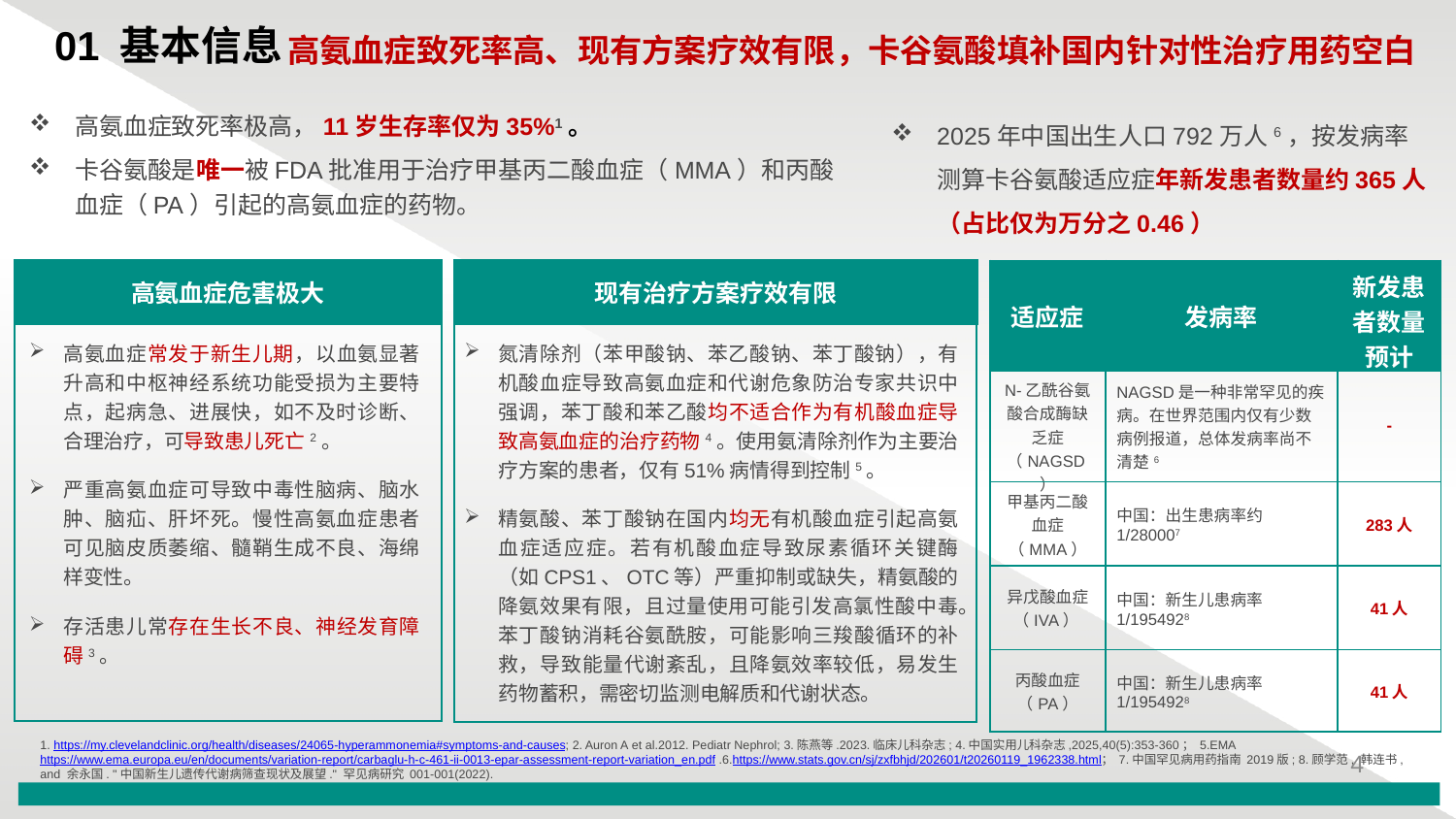

01 基本信息
高氨血症致死率高、现有方案疗效有限，卡谷氨酸填补国内针对性治疗用药空白
高氨血症致死率极高，11岁生存率仅为35%1。
卡谷氨酸是唯一被FDA批准用于治疗甲基丙二酸血症（MMA）和丙酸血症（PA）引起的高氨血症的药物。
2025年中国出生人口792万人6，按发病率测算卡谷氨酸适应症年新发患者数量约365人（占比仅为万分之0.46）
高氨血症危害极大
现有治疗方案疗效有限
| 适应症 | 发病率 | 新发患者数量预计 |
| --- | --- | --- |
| N-乙酰谷氨酸合成酶缺乏症（NAGSD） | NAGSD是一种非常罕见的疾病。在世界范围内仅有少数病例报道，总体发病率尚不清楚6 | - |
| 甲基丙二酸血症（MMA） | 中国：出生患病率约1/280007 | 283人 |
| 异戊酸血症（IVA） | 中国：新生儿患病率1/1954928 | 41人 |
| 丙酸血症（PA） | 中国：新生儿患病率1/1954928 | 41人 |

高氨血症常发于新生儿期，以血氨显著升高和中枢神经系统功能受损为主要特点，起病急、进展快，如不及时诊断、合理治疗，可导致患儿死亡2。
严重高氨血症可导致中毒性脑病、脑水肿、脑疝、肝坏死。慢性高氨血症患者可见脑皮质萎缩、髓鞘生成不良、海绵样变性。
存活患儿常存在生长不良、神经发育障碍3。
氮清除剂（苯甲酸钠、苯乙酸钠、苯丁酸钠），有机酸血症导致高氨血症和代谢危象防治专家共识中强调，苯丁酸和苯乙酸均不适合作为有机酸血症导致高氨血症的治疗药物4。使用氨清除剂作为主要治疗方案的患者，仅有51%病情得到控制5。
精氨酸、苯丁酸钠在国内均无有机酸血症引起高氨血症适应症。若有机酸血症导致尿素循环关键酶（如CPS1、OTC等）严重抑制或缺失，精氨酸的降氨效果有限，且过量使用可能引发高氯性酸中毒。苯丁酸钠消耗谷氨酰胺，可能影响三羧酸循环的补救，导致能量代谢紊乱，且降氨效率较低，易发生药物蓄积，需密切监测电解质和代谢状态。
1. https://my.clevelandclinic.org/health/diseases/24065-hyperammonemia#symptoms-and-causes; 2. Auron A et al.2012. Pediatr Nephrol; 3.陈燕等.2023.临床儿科杂志; 4.中国实用儿科杂志,2025,40(5):353-360； 5.EMA https://www.ema.europa.eu/en/documents/variation-report/carbaglu-h-c-461-ii-0013-epar-assessment-report-variation_en.pdf .6.https://www.stats.gov.cn/sj/zxfbhjd/202601/t20260119_1962338.html； 7.中国罕见病用药指南 2019版; 8.顾学范, 韩连书, and 余永国. "中国新生儿遗传代谢病筛查现状及展望." 罕见病研究 001-001(2022).
4